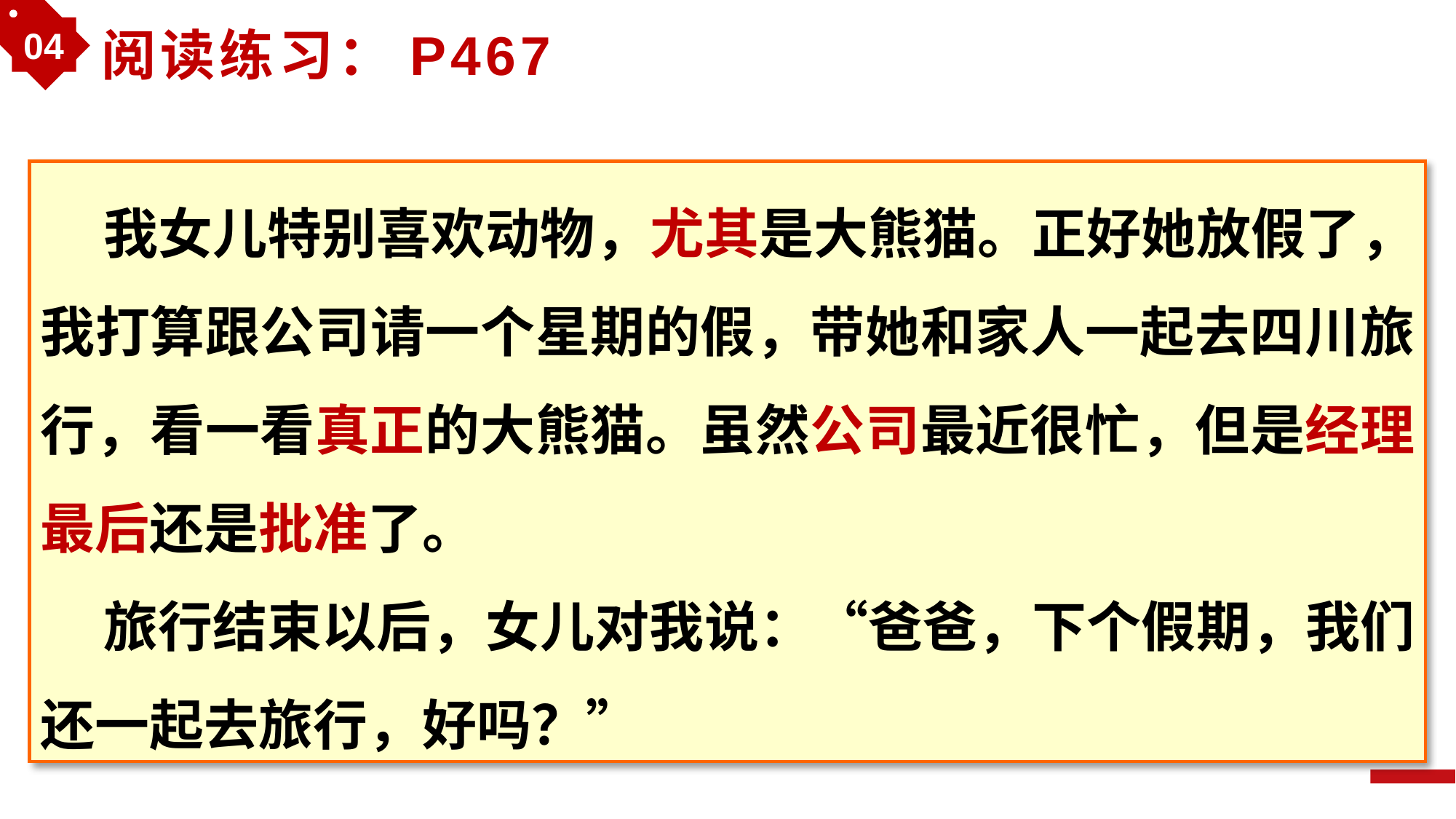

04
阅读练习：P467
    我女儿特别喜欢动物，尤其是大熊猫。正好她放假了，我打算跟公司请一个星期的假，带她和家人一起去四川旅行，看一看真正的大熊猫。虽然公司最近很忙，但是经理最后还是批准了。
    旅行结束以后，女儿对我说：“爸爸，下个假期，我们还一起去旅行，好吗？”